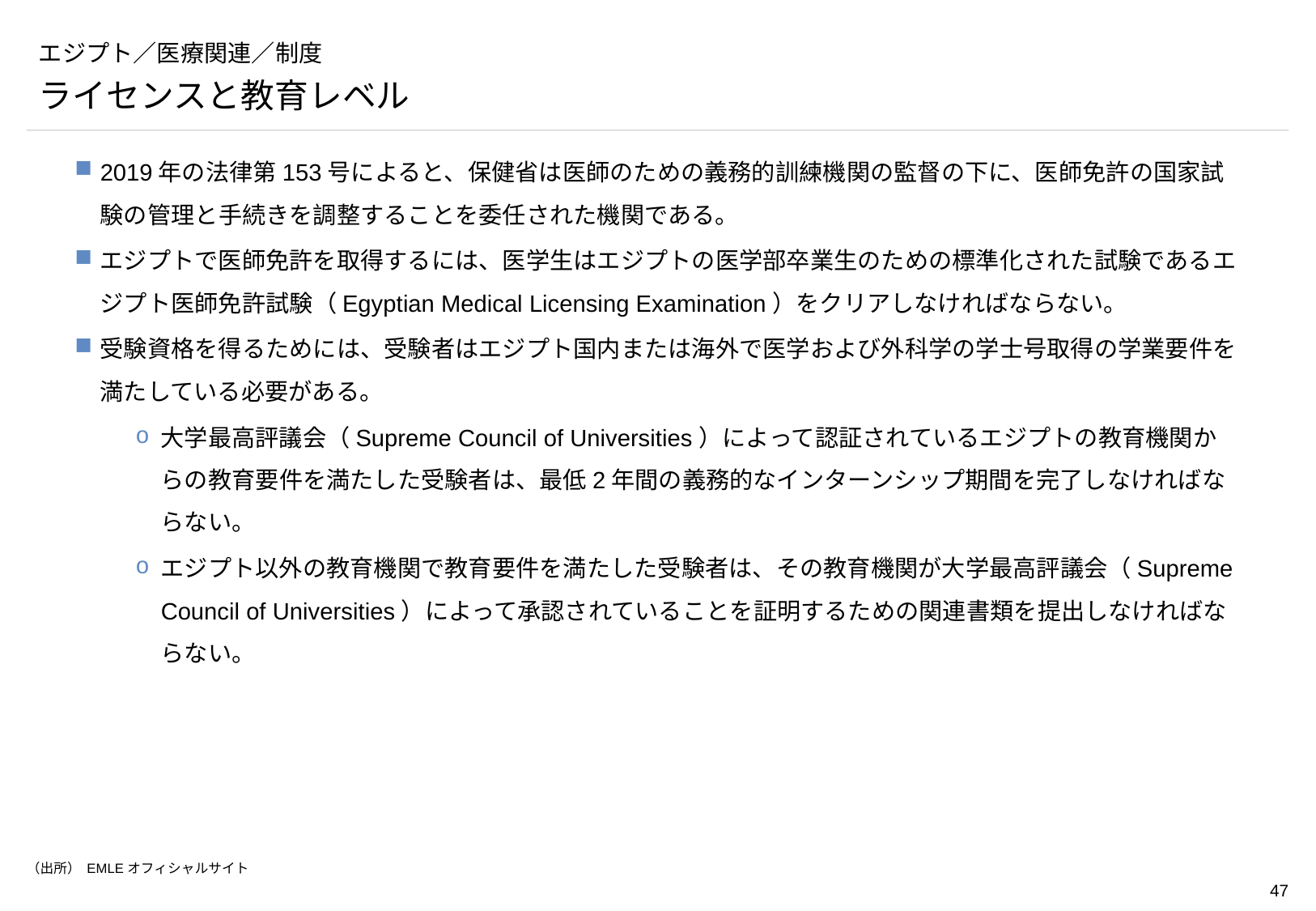

# エジプト／医療関連／制度
ライセンスと教育レベル
2019年の法律第153号によると、保健省は医師のための義務的訓練機関の監督の下に、医師免許の国家試験の管理と手続きを調整することを委任された機関である。
エジプトで医師免許を取得するには、医学生はエジプトの医学部卒業生のための標準化された試験であるエジプト医師免許試験（Egyptian Medical Licensing Examination）をクリアしなければならない。
受験資格を得るためには、受験者はエジプト国内または海外で医学および外科学の学士号取得の学業要件を満たしている必要がある。
大学最高評議会（Supreme Council of Universities）によって認証されているエジプトの教育機関からの教育要件を満たした受験者は、最低2年間の義務的なインターンシップ期間を完了しなければならない。
エジプト以外の教育機関で教育要件を満たした受験者は、その教育機関が大学最高評議会（Supreme Council of Universities）によって承認されていることを証明するための関連書類を提出しなければならない。
（出所） EMLEオフィシャルサイト